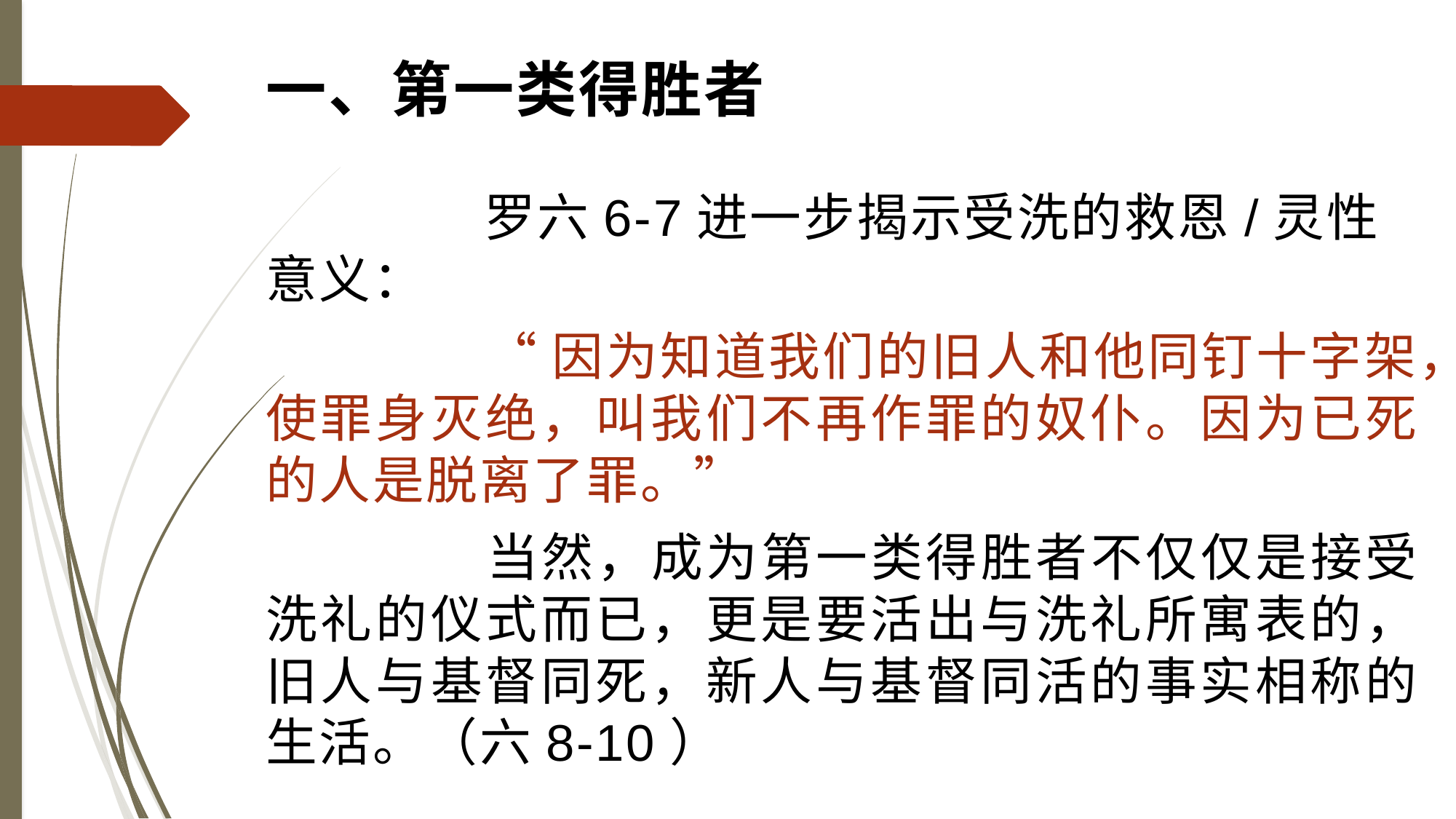

# 一、第一类得胜者
		罗六6-7进一步揭示受洗的救恩/灵性意义：
		“因为知道我们的旧人和他同钉十字架，使罪身灭绝，叫我们不再作罪的奴仆。因为已死的人是脱离了罪。”
		当然，成为第一类得胜者不仅仅是接受洗礼的仪式而已，更是要活出与洗礼所寓表的，旧人与基督同死，新人与基督同活的事实相称的生活。（六8-10）